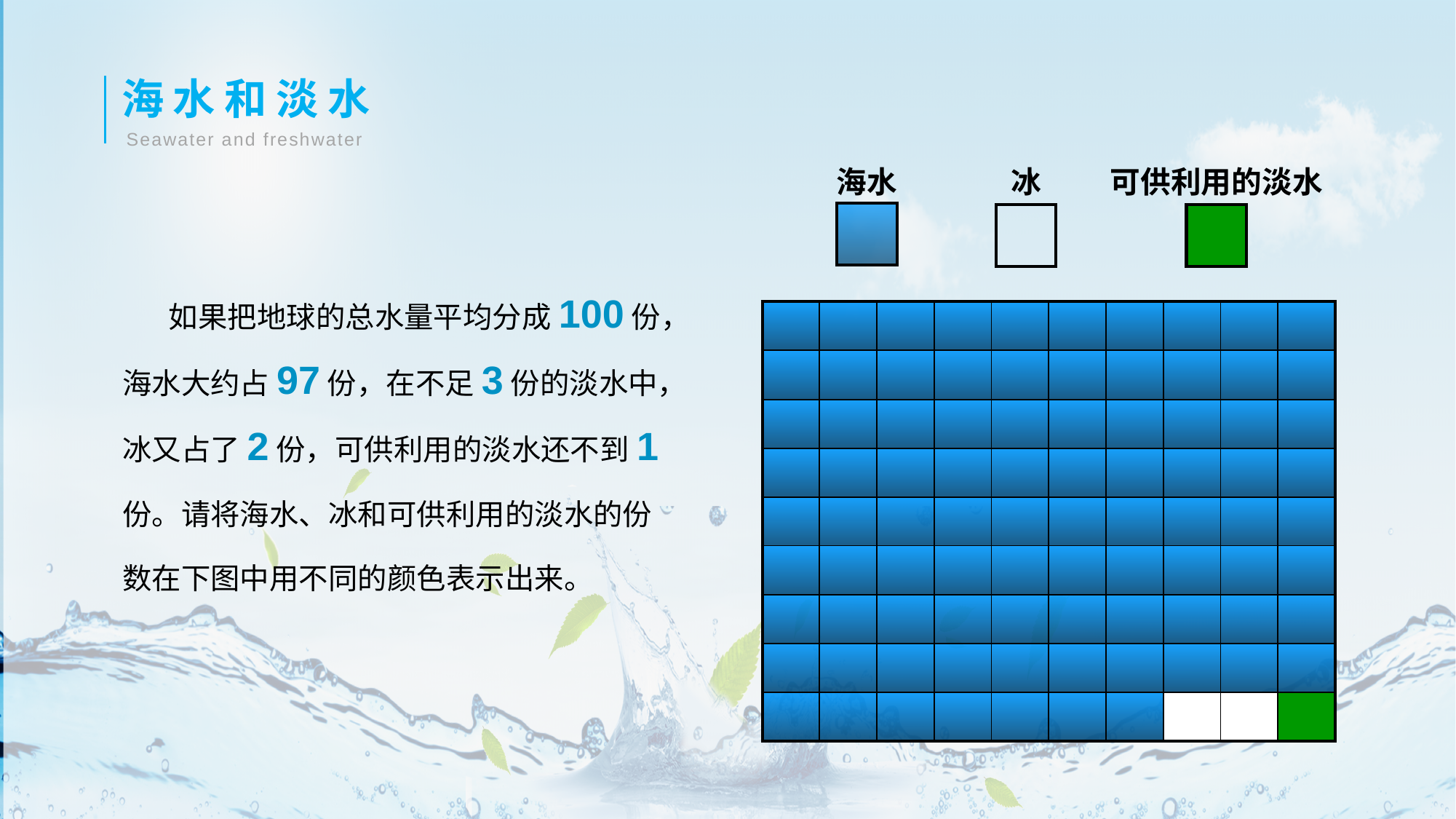

海水和淡水
Seawater and freshwater
海水
冰
可供利用的淡水
|  |
| --- |
|  |
| --- |
|  |
| --- |
          如果把地球的总水量平均分成100份，海水大约占97份，在不足3份的淡水中，冰又占了2份，可供利用的淡水还不到1份。请将海水、冰和可供利用的淡水的份数在下图中用不同的颜色表示出来。
|  |  |  |  |  |  |  |  |  |  |
| --- | --- | --- | --- | --- | --- | --- | --- | --- | --- |
|  |  |  |  |  |  |  |  |  |  |
|  |  |  |  |  |  |  |  |  |  |
|  |  |  |  |  |  |  |  |  |  |
|  |  |  |  |  |  |  |  |  |  |
|  |  |  |  |  |  |  |  |  |  |
|  |  |  |  |  |  |  |  |  |  |
|  |  |  |  |  |  |  |  |  |  |
|  |  |  |  |  |  |  |  |  |  |